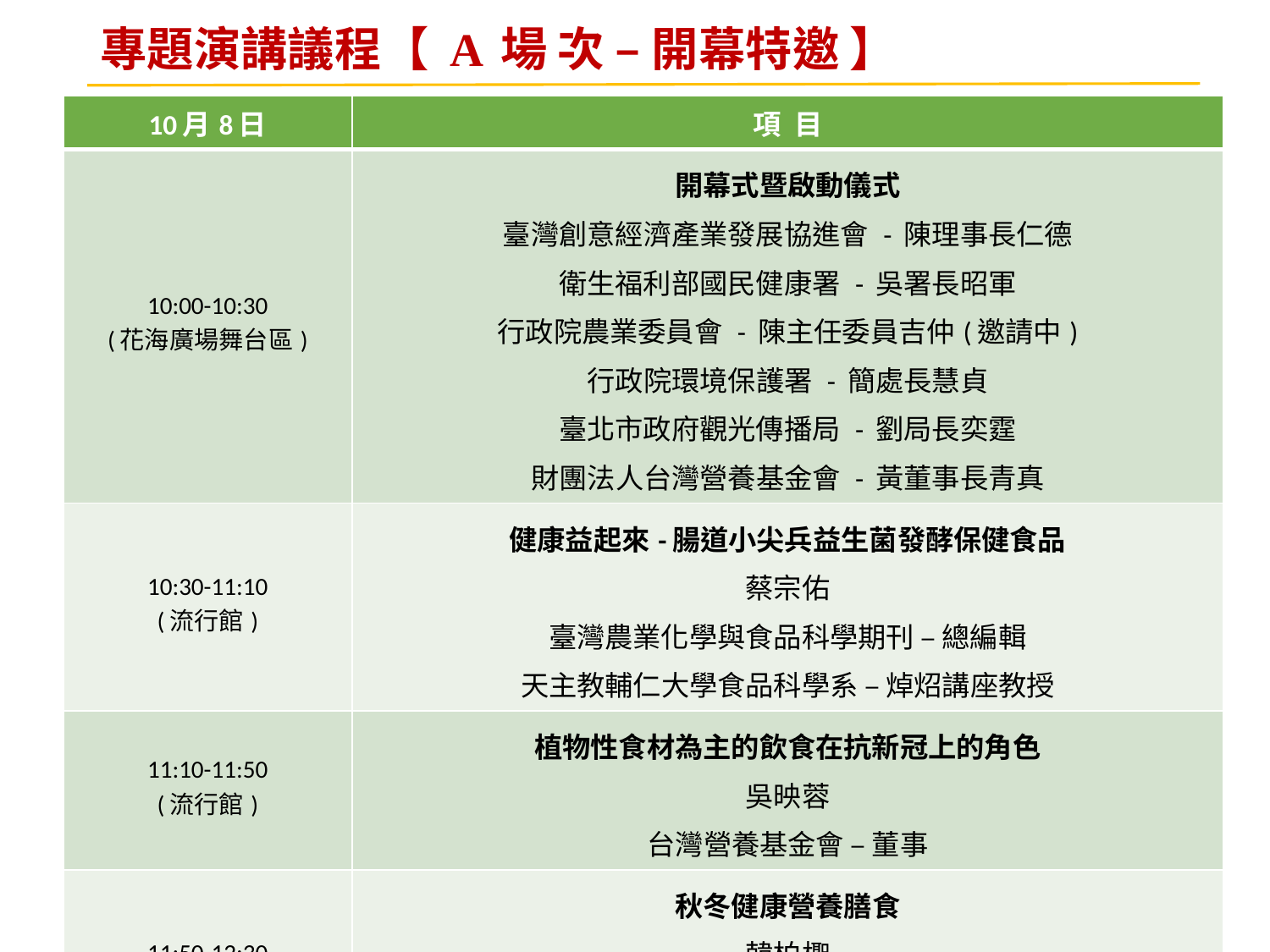

# 專題演講議程【 A 場 次 – 開幕特邀 】
| 10月8日 | 項 目 |
| --- | --- |
| 10:00-10:30 (花海廣場舞台區) | 開幕式暨啟動儀式 臺灣創意經濟產業發展協進會 - 陳理事長仁德 衛生福利部國民健康署 - 吳署長昭軍 行政院農業委員會 - 陳主任委員吉仲(邀請中) 行政院環境保護署 - 簡處長慧貞 臺北市政府觀光傳播局 - 劉局長奕霆 財團法人台灣營養基金會 - 黃董事長青真 |
| 10:30-11:10 (流行館) | 健康益起來-腸道小尖兵益生菌發酵保健食品 蔡宗佑 臺灣農業化學與食品科學期刊 – 總編輯 天主教輔仁大學食品科學系 – 焯炤講座教授 |
| 11:10-11:50 (流行館) | 植物性食材為主的飲食在抗新冠上的角色 吳映蓉 台灣營養基金會 – 董事 |
| 11:50-12:30 (流行館) | 秋冬健康營養膳食 韓柏檉 臺北醫學大學 – 名譽教授 韓養 – 品牌創始人 |